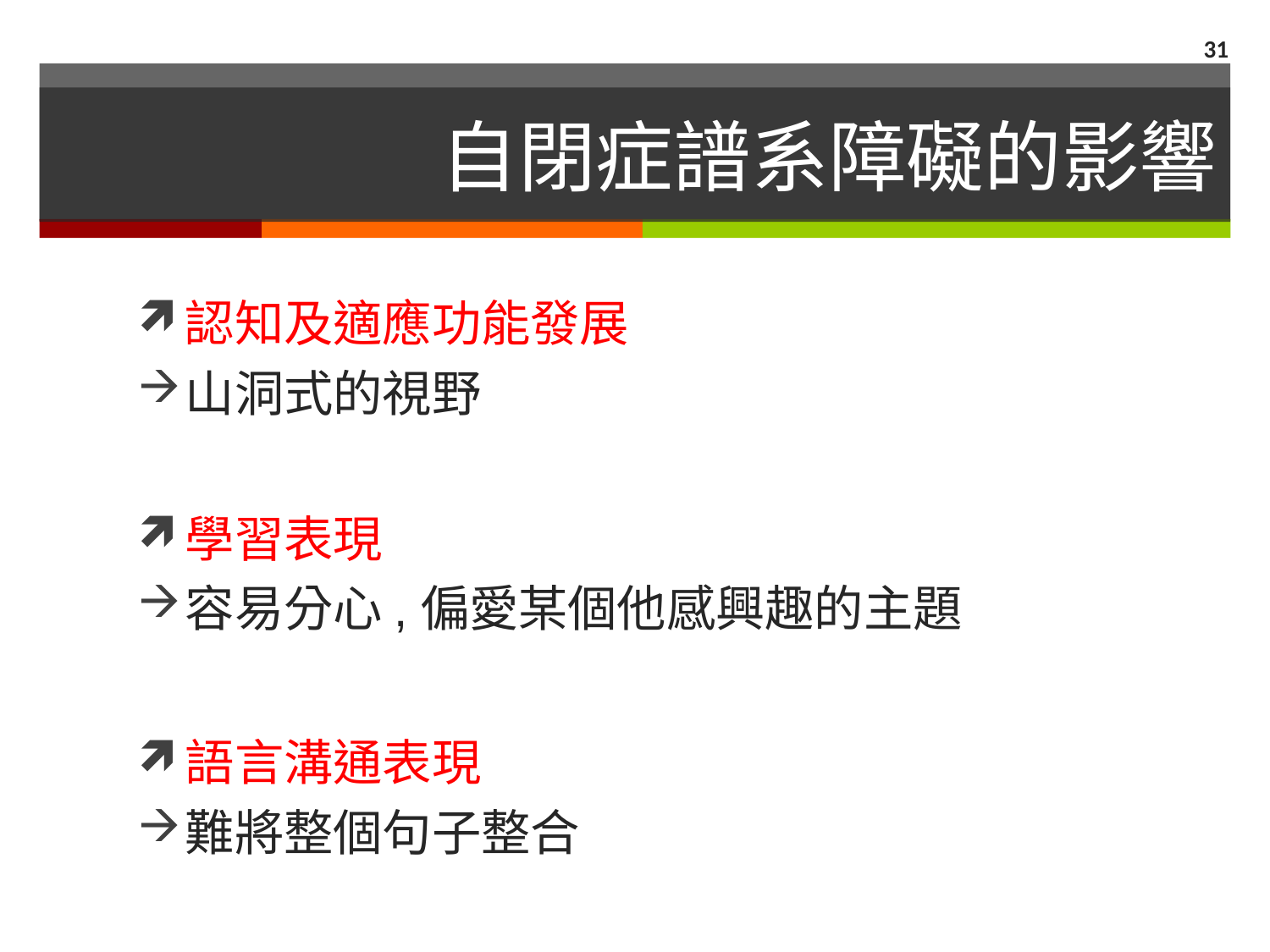

31
# 自閉症譜系障礙的影響
認知及適應功能發展
山洞式的視野

學習表現
容易分心,偏愛某個他感興趣的主題

語言溝通表現
難將整個句子整合